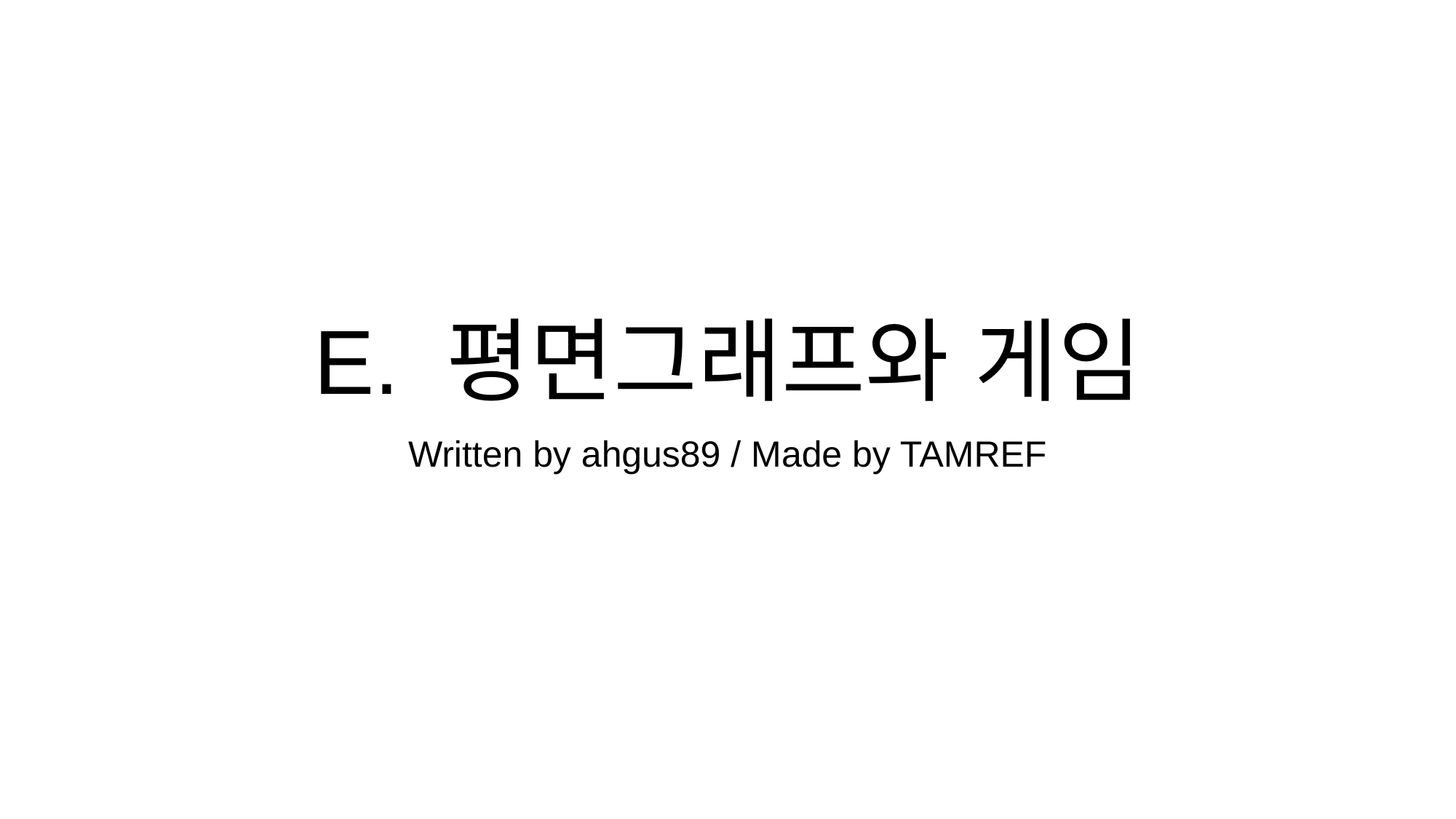

# E. 평면그래프와 게임
Written by ahgus89 / Made by TAMREF